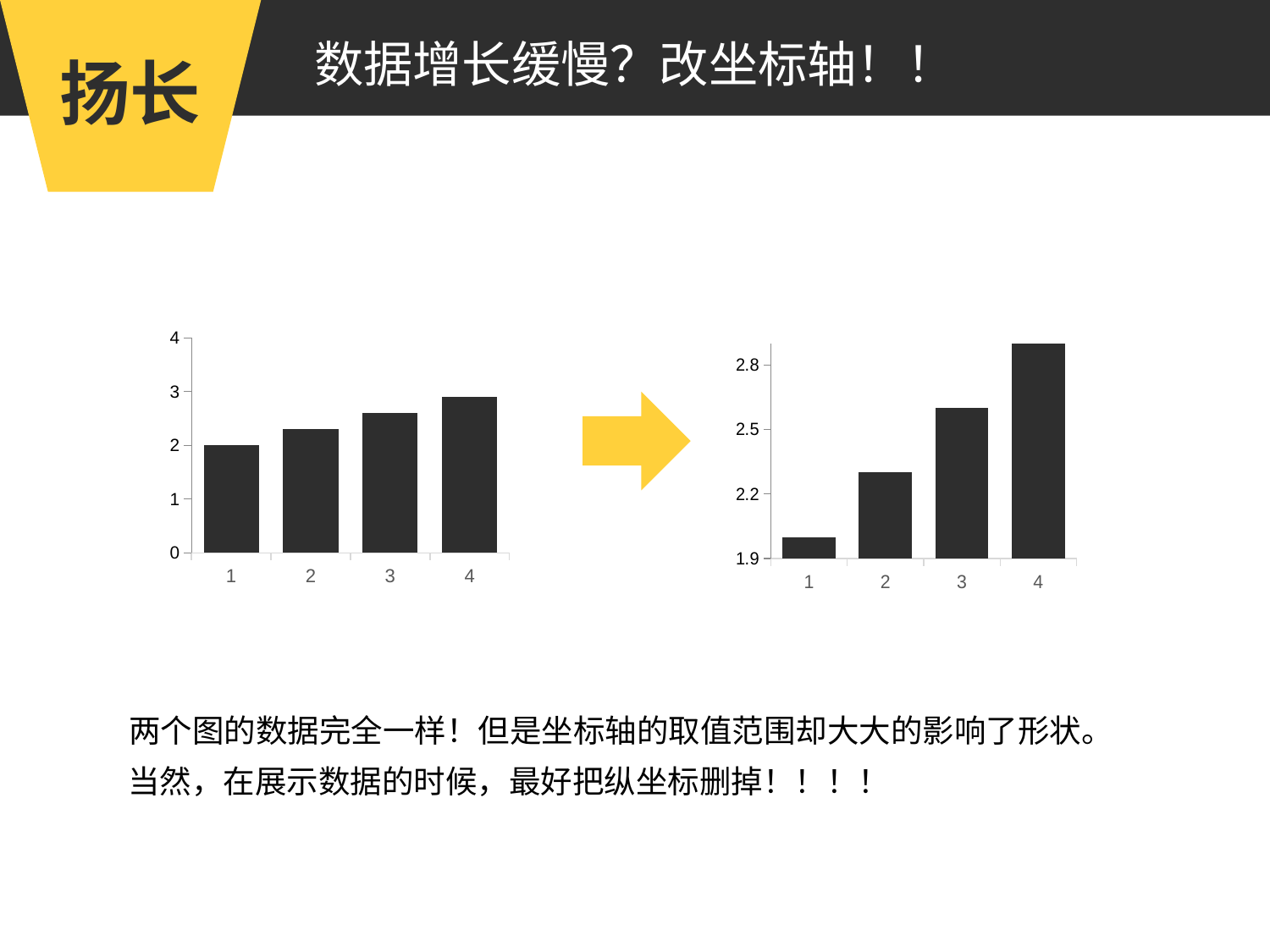

数据增长缓慢？改坐标轴！！
扬长

### Chart

| Category | 数据 |
|---|---|
| 1 | 2.0 |
| 2 | 2.3 |
| 3 | 2.6 |
| 4 | 2.9 |

### Chart

| Category | 数据 |
|---|---|
| 1 | 2.0 |
| 2 | 2.3 |
| 3 | 2.6 |
| 4 | 2.9 |
两个图的数据完全一样！但是坐标轴的取值范围却大大的影响了形状。
当然，在展示数据的时候，最好把纵坐标删掉！！！！